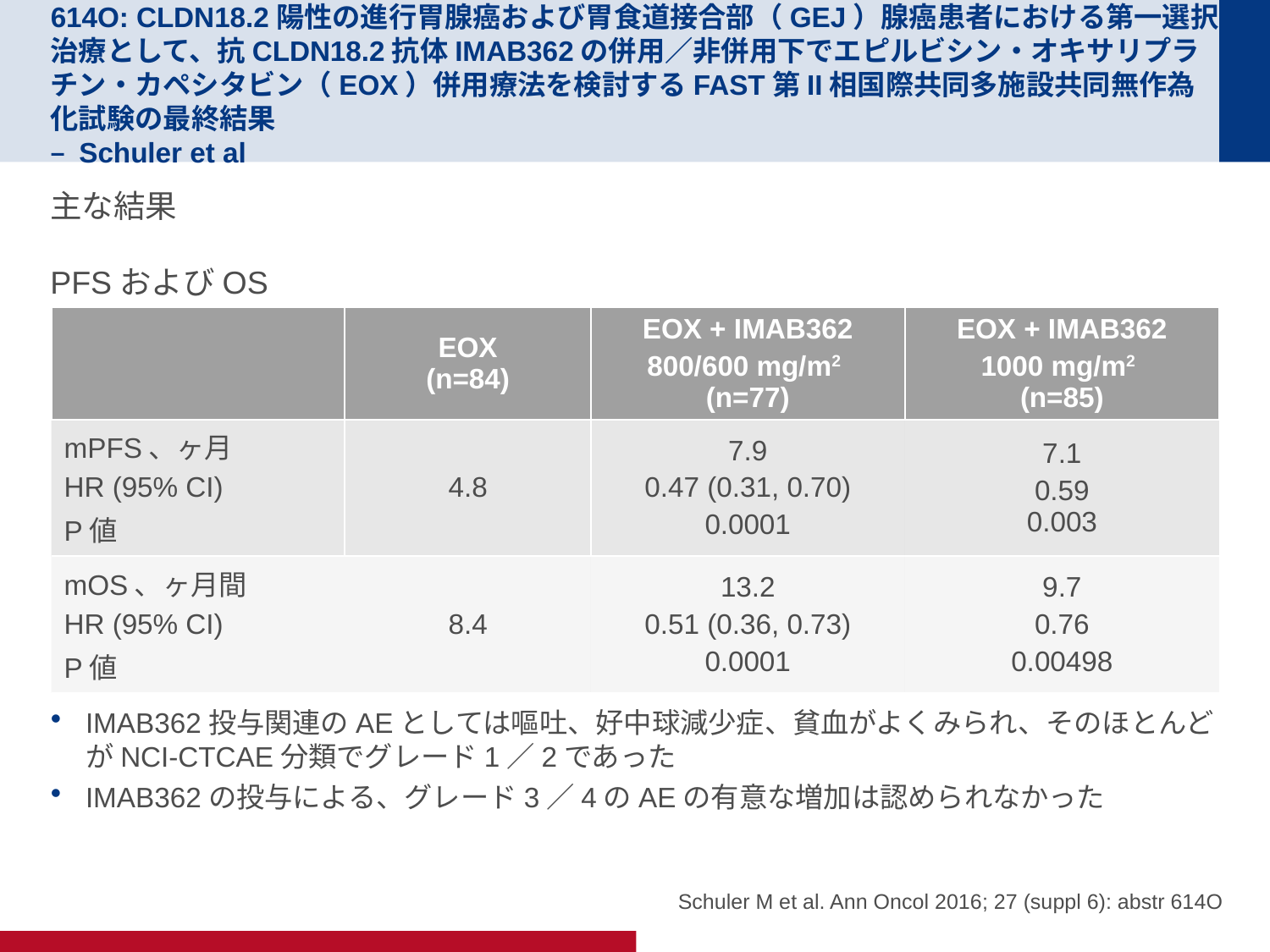

# 614O: CLDN18.2陽性の進行胃腺癌および胃食道接合部（GEJ）腺癌患者における第一選択治療として、抗CLDN18.2抗体IMAB362の併用／非併用下でエピルビシン・オキサリプラチン・カペシタビン（EOX）併用療法を検討するFAST第II相国際共同多施設共同無作為化試験の最終結果 – Schuler et al
主な結果

PFSおよびOS
|  | EOX (n=84) | EOX + IMAB362 800/600 mg/m2 (n=77) | EOX + IMAB362 1000 mg/m2 (n=85) |
| --- | --- | --- | --- |
| mPFS、ヶ月 HR (95% CI) P値 | 4.8 | 7.9 0.47 (0.31, 0.70) 0.0001 | 7.1 0.59 0.003 |
| mOS、ヶ月間 HR (95% CI) P値 | 8.4 | 13.2 0.51 (0.36, 0.73) 0.0001 | 9.7 0.76 0.00498 |
IMAB362投与関連のAEとしては嘔吐、好中球減少症、貧血がよくみられ、そのほとんどがNCI-CTCAE分類でグレード1／2であった
IMAB362の投与による、グレード3／4のAEの有意な増加は認められなかった

Schuler M et al. Ann Oncol 2016; 27 (suppl 6): abstr 614O